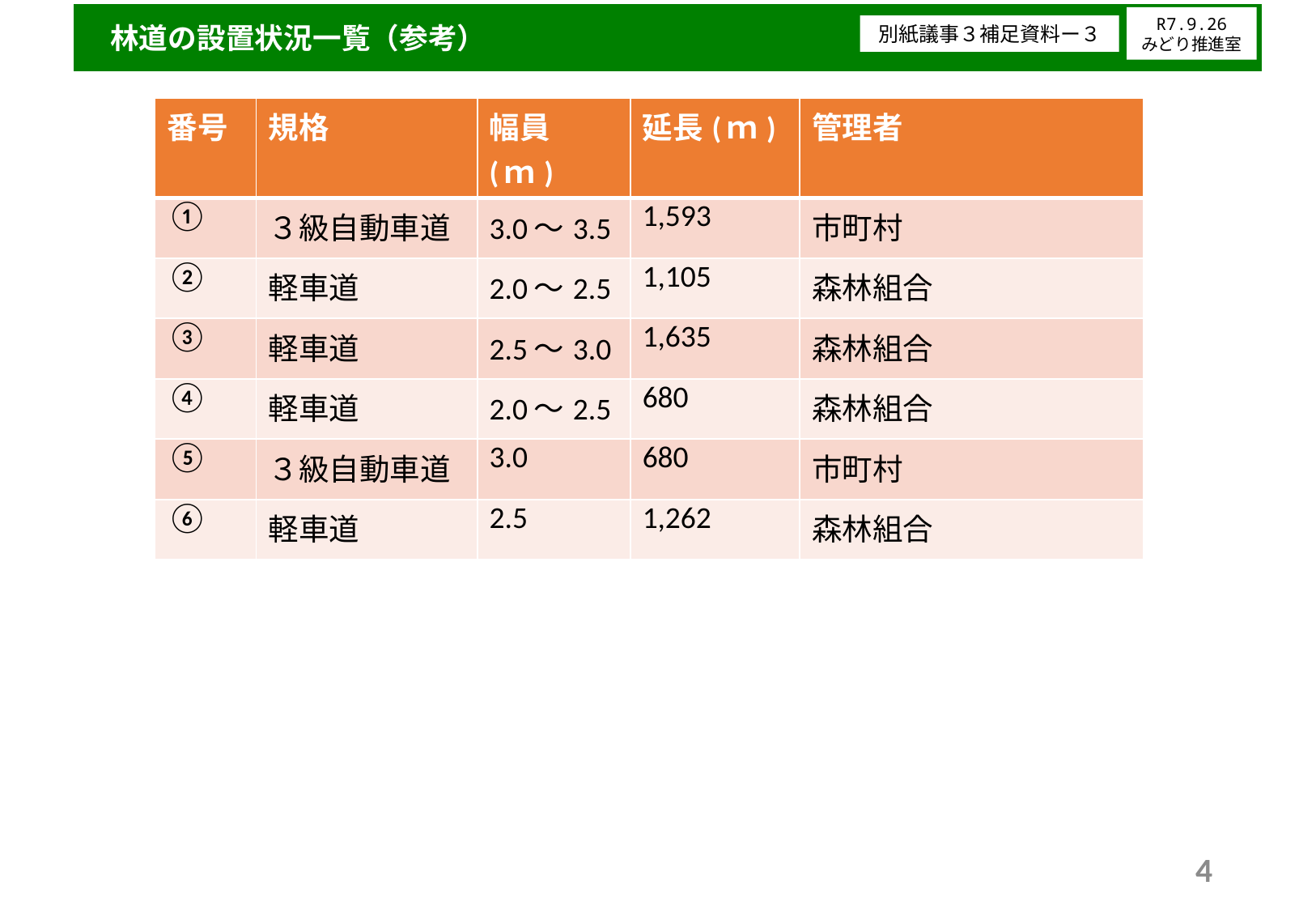

林道の設置状況一覧（参考）
R7.9.26
みどり推進室
別紙議事３補足資料ー３
| 番号 | 規格 | 幅員(ｍ) | 延長(ｍ) | 管理者 |
| --- | --- | --- | --- | --- |
| ① | ３級自動車道 | 3.0～3.5 | 1,593 | 市町村 |
| ② | 軽車道 | 2.0～2.5 | 1,105 | 森林組合 |
| ③ | 軽車道 | 2.5～3.0 | 1,635 | 森林組合 |
| ④ | 軽車道 | 2.0～2.5 | 680 | 森林組合 |
| ⑤ | ３級自動車道 | 3.0 | 680 | 市町村 |
| ⑥ | 軽車道 | 2.5 | 1,262 | 森林組合 |
4